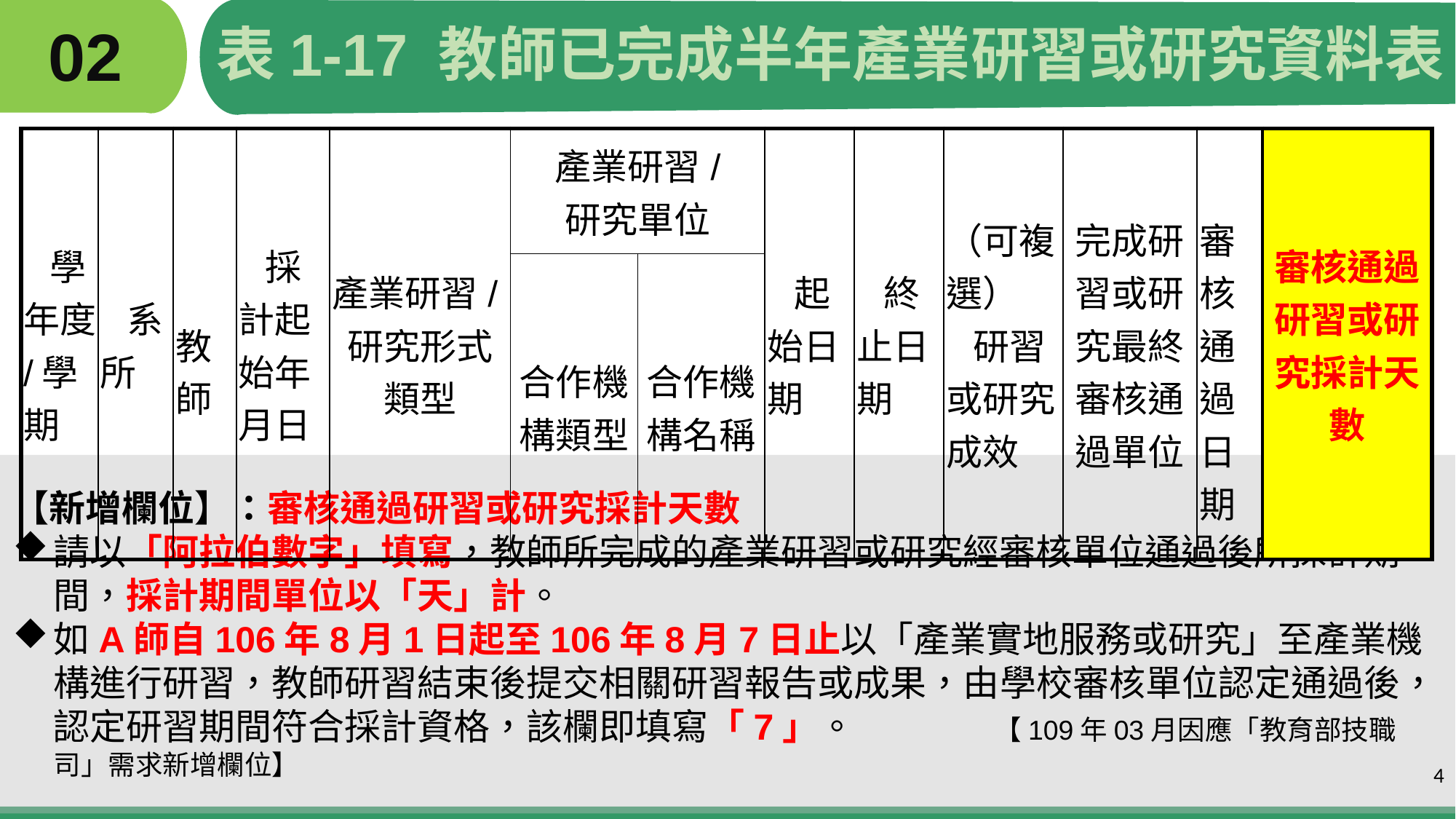

# 02
表1-17 教師已完成半年產業研習或研究資料表
| 學年度/學期 | 系所 | 教師 | 採計起始年月日 | 產業研習/ 研究形式類型 | 產業研習/ 研究單位 |  | 起始日期 | 終止日期 | （可複選） 研習或研究成效 | 完成研習或研究最終審核通過單位 | 審核通過日期 | 審核通過研習或研究採計天數 |
| --- | --- | --- | --- | --- | --- | --- | --- | --- | --- | --- | --- | --- |
|  |  |  |  |  | 合作機構類型 | 合作機構名稱 |  |  |  |  |  |  |
【新增欄位】：審核通過研習或研究採計天數
請以「阿拉伯數字」填寫，教師所完成的產業研習或研究經審核單位通過後所採計期間，採計期間單位以「天」計。
如A師自106年8月1日起至106年8月7日止以「產業實地服務或研究」至產業機構進行研習，教師研習結束後提交相關研習報告或成果，由學校審核單位認定通過後，認定研習期間符合採計資格，該欄即填寫「7」。                 【109年03月因應「教育部技職司」需求新增欄位】

4